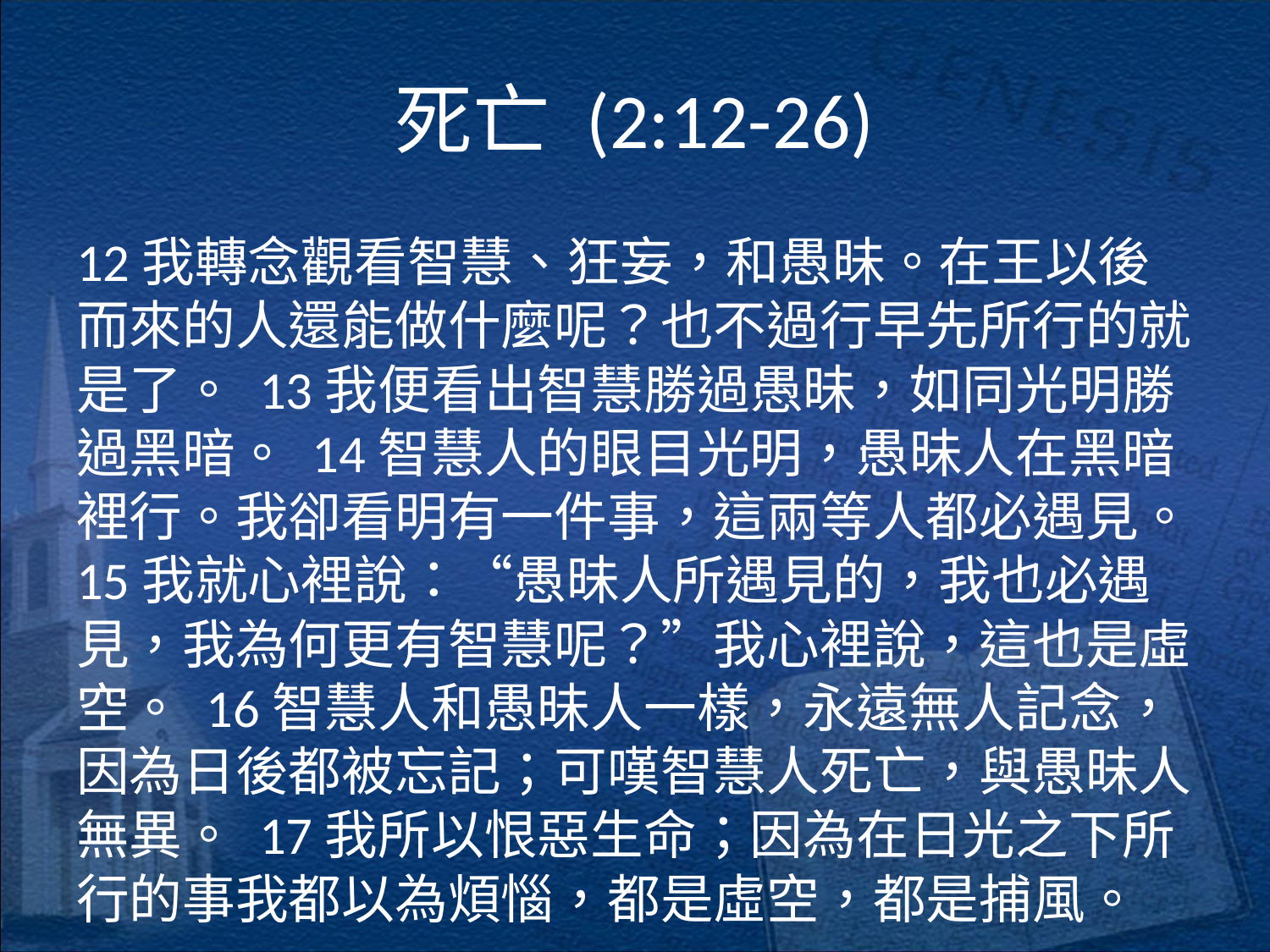

# 死亡 (2:12-26)
12我轉念觀看智慧、狂妄，和愚昧。在王以後而來的人還能做什麼呢？也不過行早先所行的就是了。 13我便看出智慧勝過愚昧，如同光明勝過黑暗。 14智慧人的眼目光明，愚昧人在黑暗裡行。我卻看明有一件事，這兩等人都必遇見。 15我就心裡說：“愚昧人所遇見的，我也必遇見，我為何更有智慧呢？”我心裡說，這也是虛空。 16智慧人和愚昧人一樣，永遠無人記念，因為日後都被忘記；可嘆智慧人死亡，與愚昧人無異。 17我所以恨惡生命；因為在日光之下所行的事我都以為煩惱，都是虛空，都是捕風。